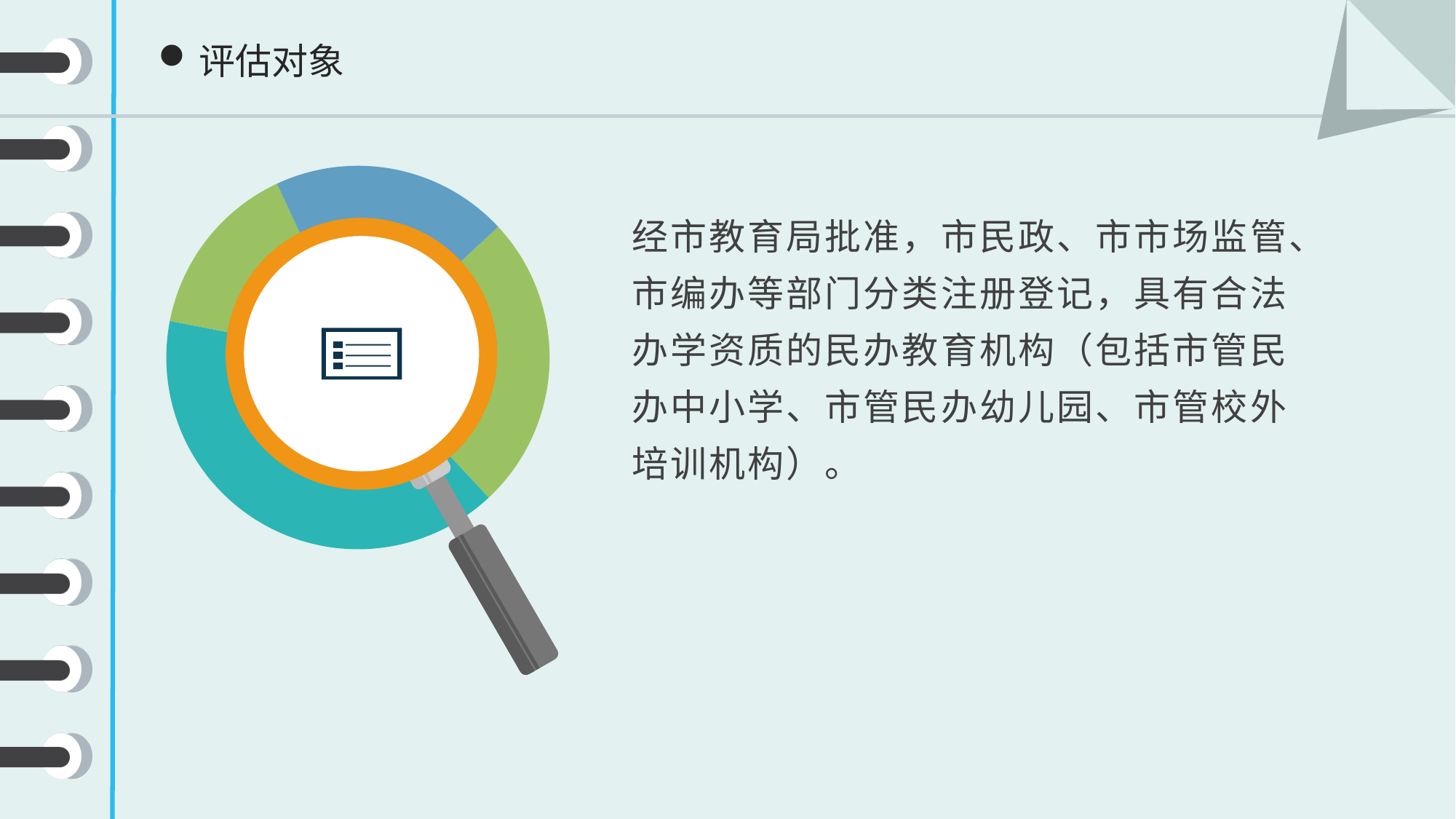

评估对象

### Chart

| Category | 销售额 |
|---|---|
| 1 | 25.0 |
| 2 | 40.0 |
| 3 | 15.0 |
| 4 | 20.0 |
经市教育局批准，市民政、市市场监管、市编办等部门分类注册登记，具有合法办学资质的民办教育机构（包括市管民办中小学、市管民办幼儿园、市管校外培训机构）。